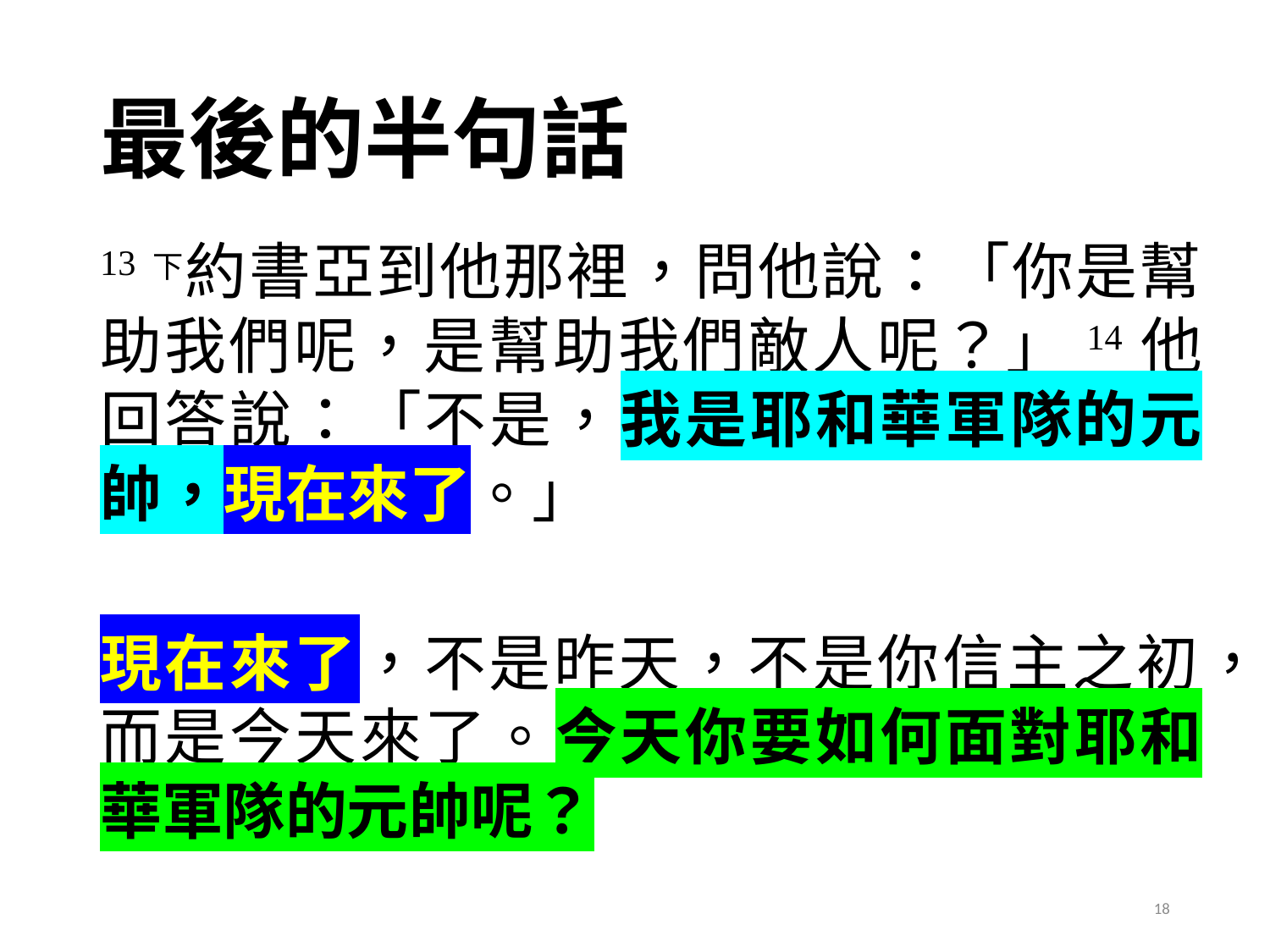

# 最後的半句話
13下約書亞到他那裡，問他說：「你是幫助我們呢，是幫助我們敵人呢？」14他回答說：「不是，我是耶和華軍隊的元帥，現在來了。」
現在來了，不是昨天，不是你信主之初，而是今天來了。今天你要如何面對耶和華軍隊的元帥呢？
18